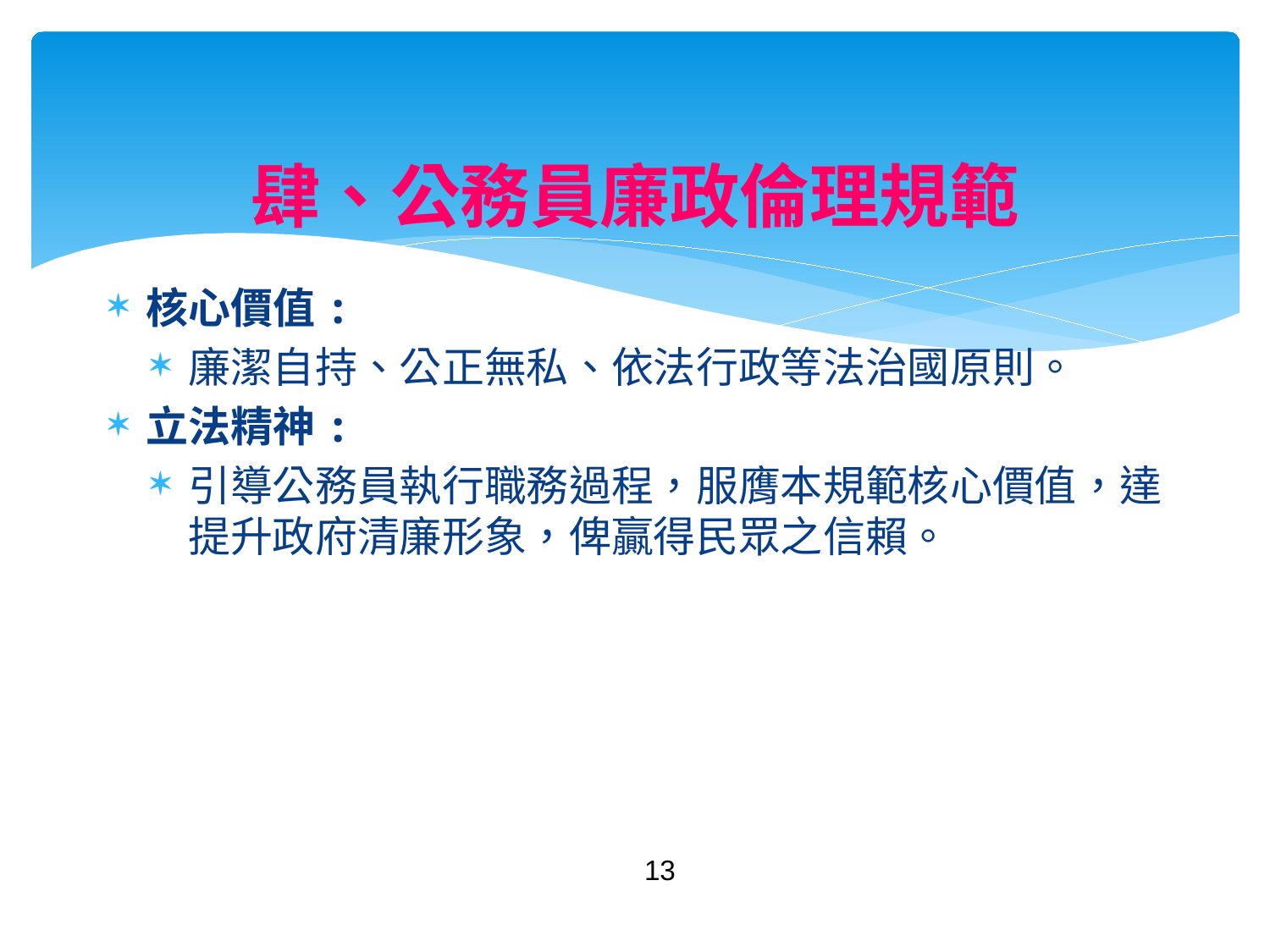

# 肆、公務員廉政倫理規範
核心價值:
廉潔自持、公正無私、依法行政等法治國原則。
立法精神:
引導公務員執行職務過程，服膺本規範核心價值，達提升政府清廉形象，俾贏得民眾之信賴。
13